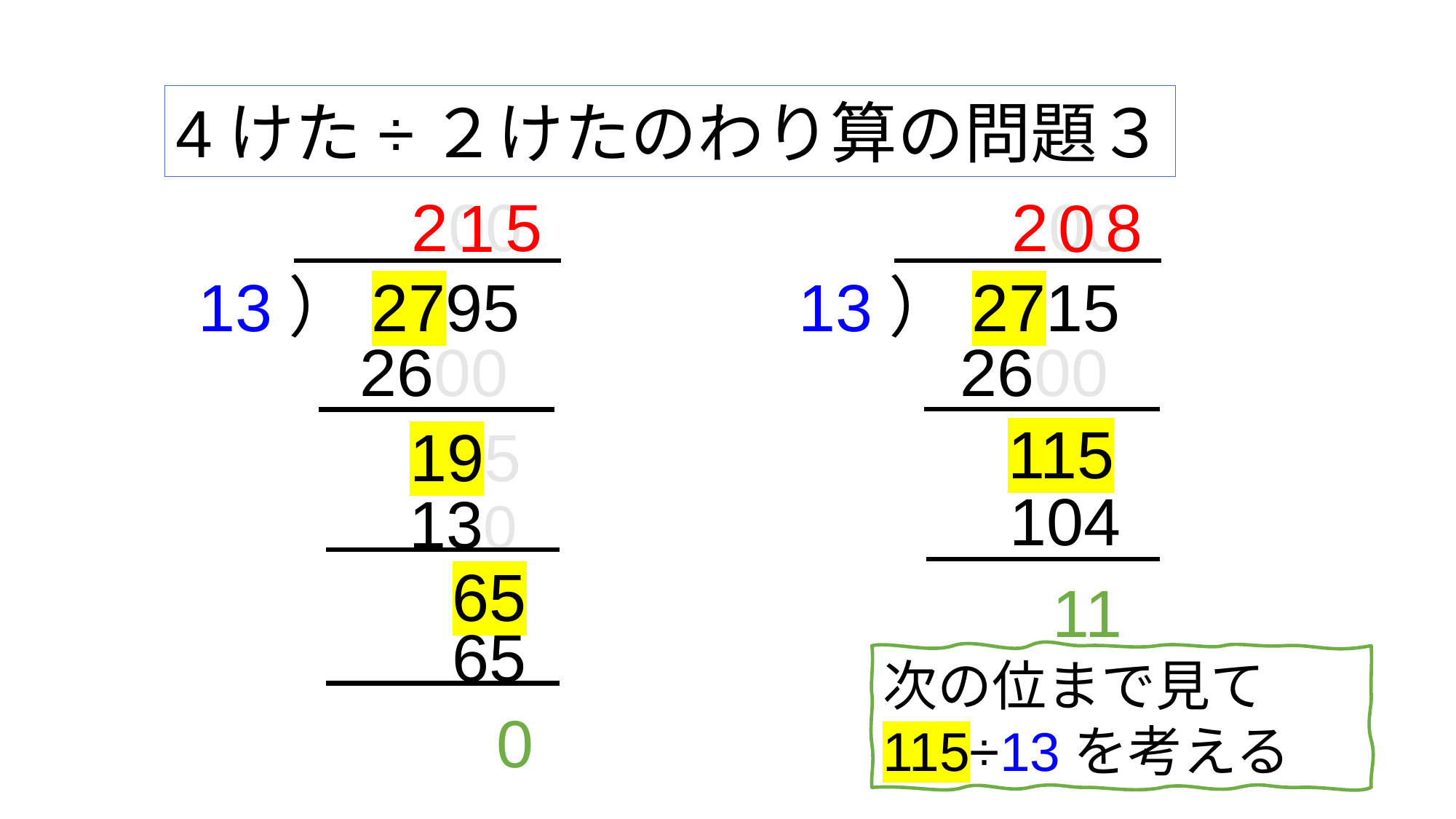

4けた÷２けたのわり算の問題３
200
200
5
8
1
0
13）2795
13）2715
2600
2600
115
195
104
130
65
11
65
次の位まで見て
115÷13を考える
0